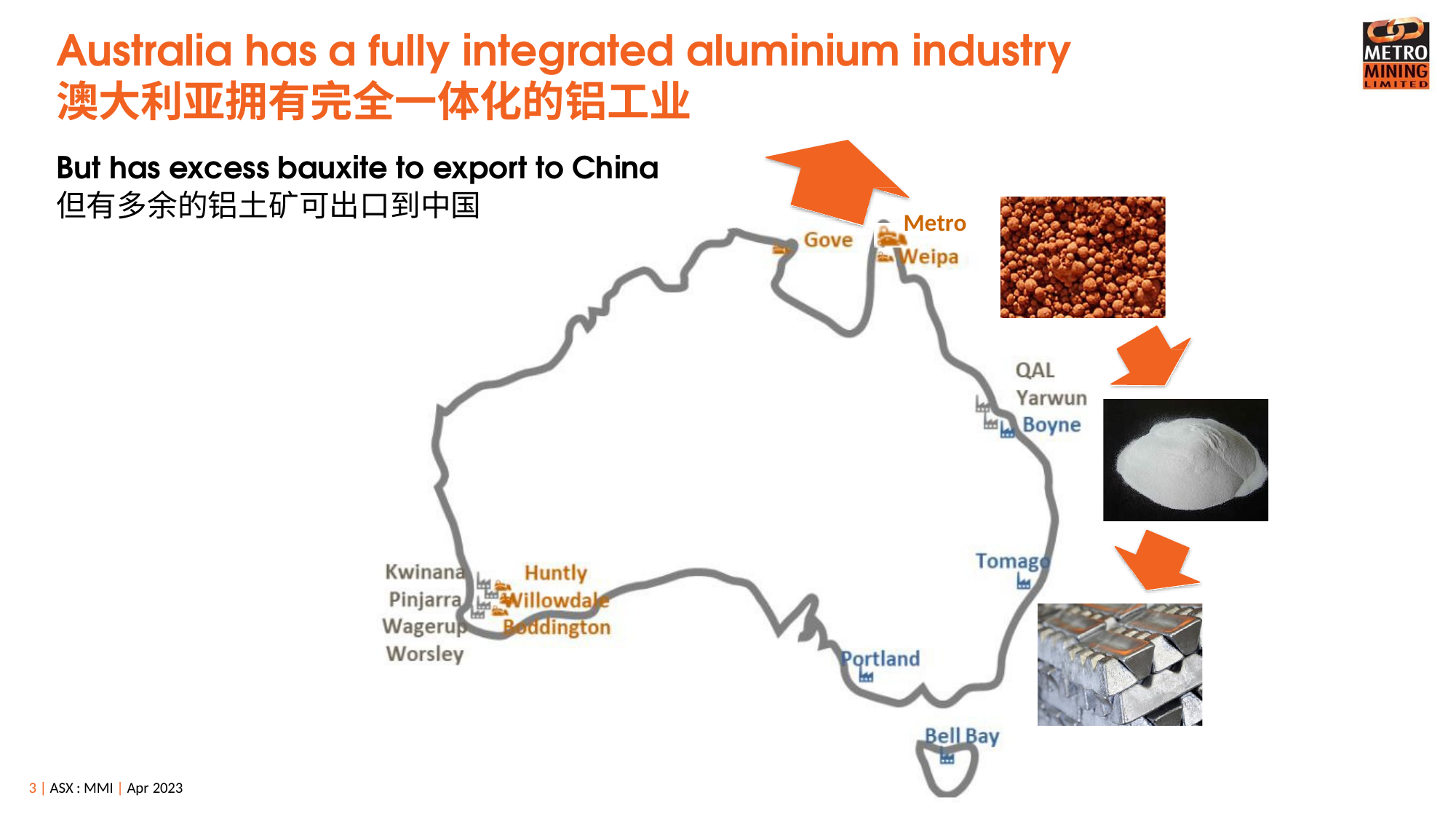

# Australia has a fully integrated aluminium industry 澳大利亚拥有完全一体化的铝工业

But has excess bauxite to export to China
但有多余的铝土矿可出口到中国

Metro

3 | ASX : MMI | Apr 2023